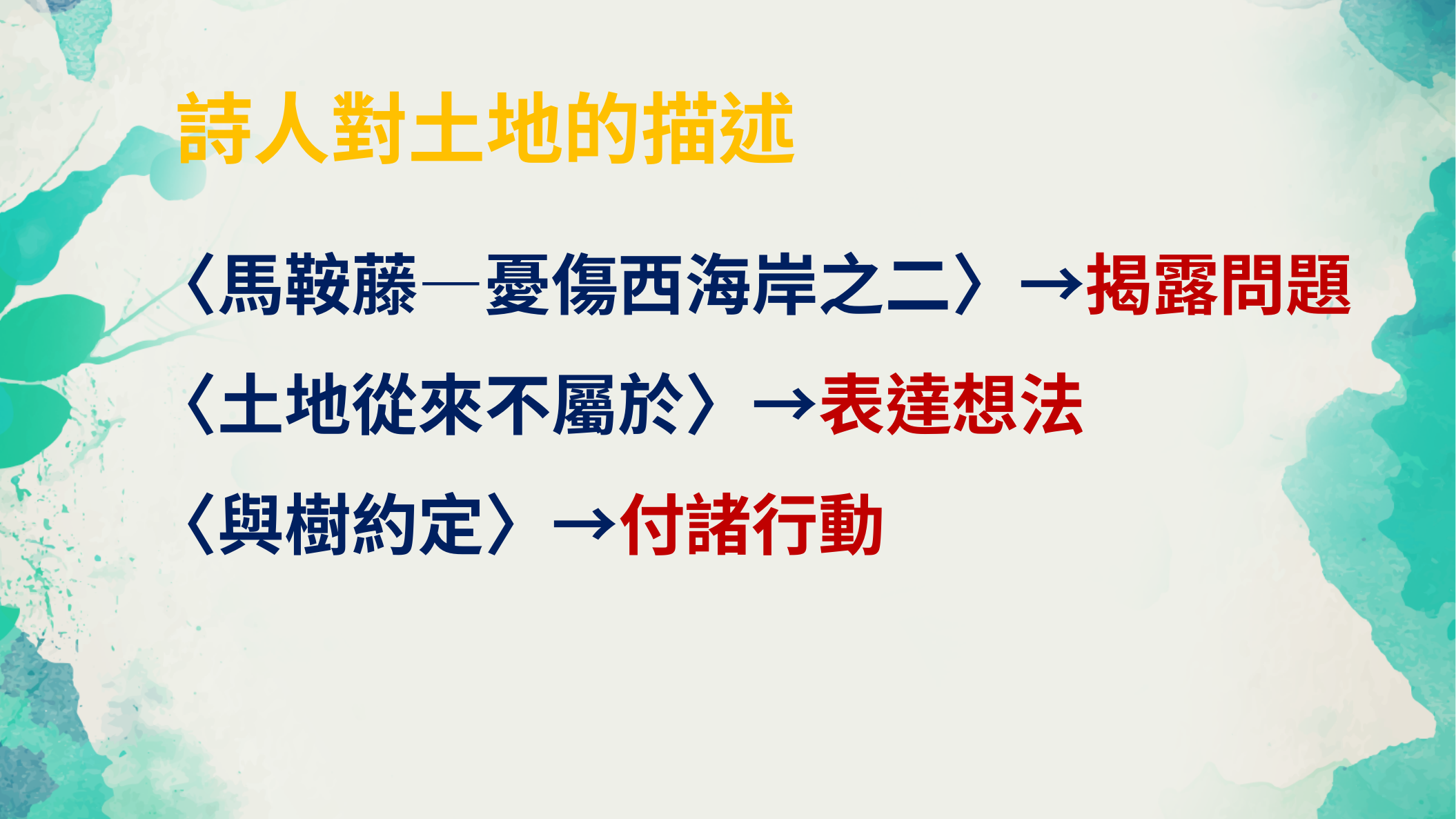

詩人對土地的描述
〈馬鞍藤—憂傷西海岸之二〉→揭露問題
〈土地從來不屬於〉→表達想法
〈與樹約定〉→付諸行動